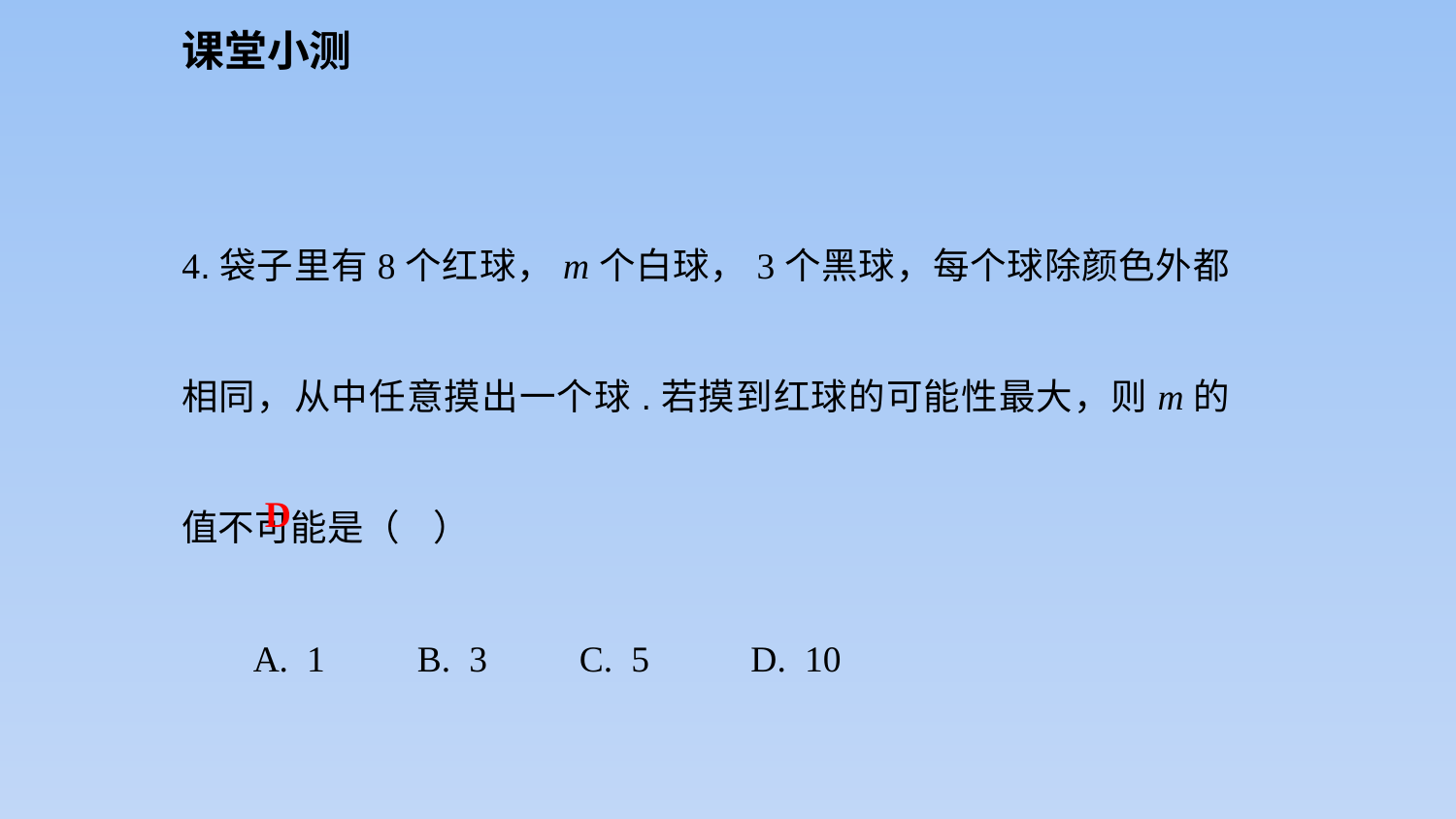

课堂小测
4.袋子里有8个红球，m个白球，3个黑球，每个球除颜色外都相同，从中任意摸出一个球.若摸到红球的可能性最大，则m的值不可能是（    ）
       A.  1          B.  3          C.  5           D.  10

D